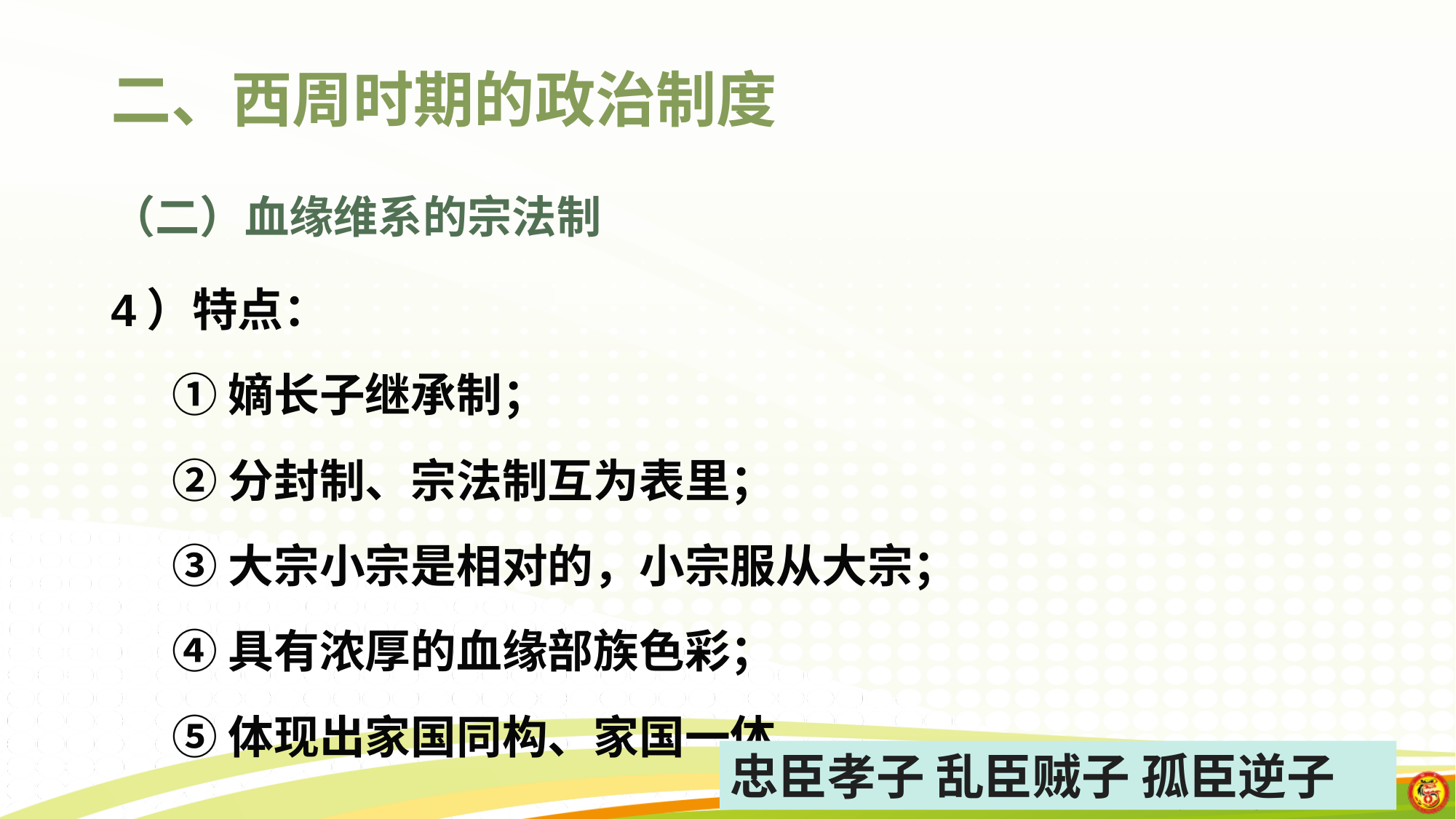

# 二、西周时期的政治制度
（二）血缘维系的宗法制
4）特点：
①嫡长子继承制；
②分封制、宗法制互为表里；
③大宗小宗是相对的，小宗服从大宗；
④具有浓厚的血缘部族色彩；
⑤体现出家国同构、家国一体。
忠臣孝子 乱臣贼子 孤臣逆子